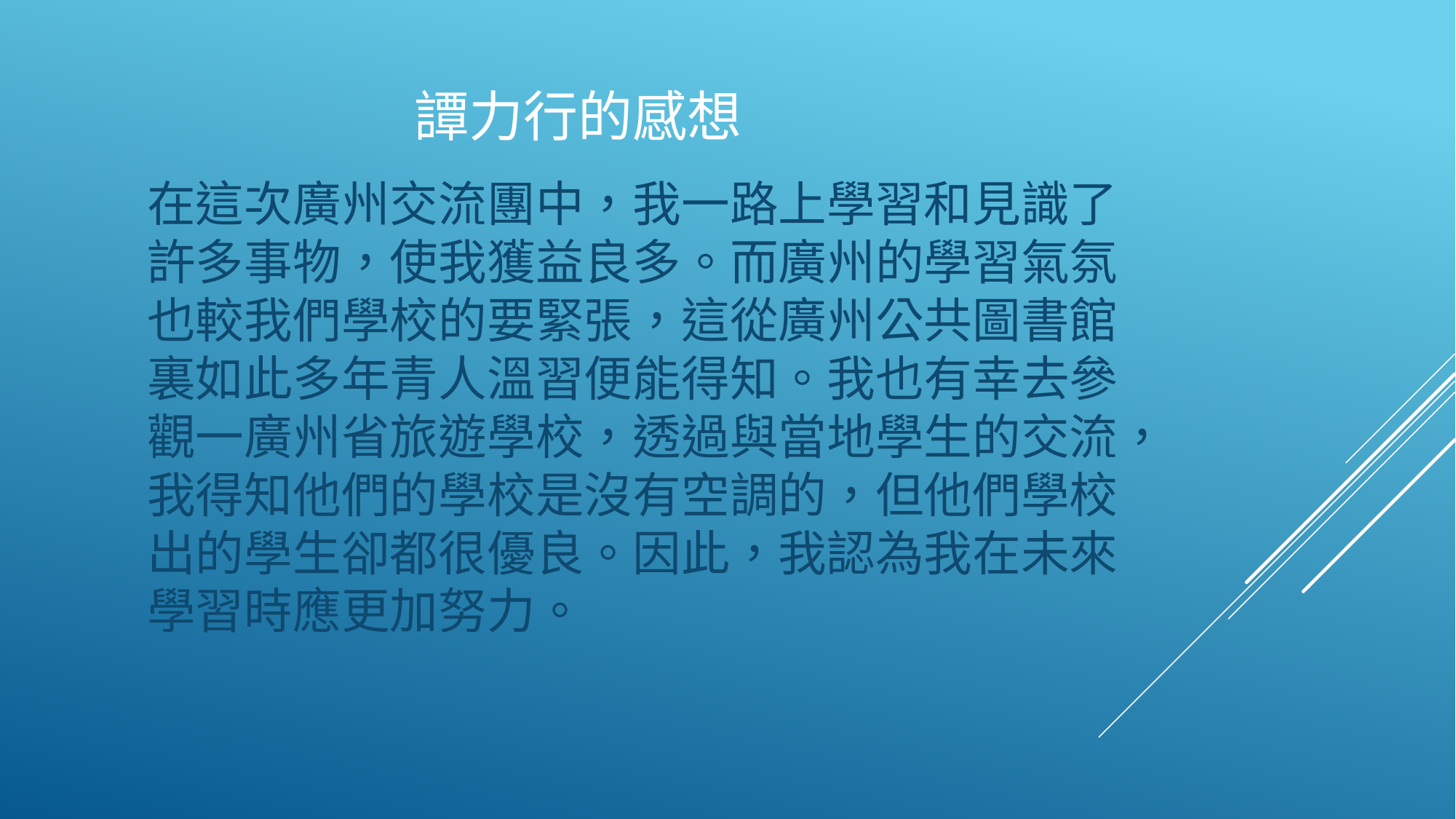

# 譚力行的感想
在這次廣州交流團中，我一路上學習和見識了許多事物，使我獲益良多。而廣州的學習氣氛也較我們學校的要緊張，這從廣州公共圖書館裏如此多年青人溫習便能得知。我也有幸去參觀一廣州省旅遊學校，透過與當地學生的交流，我得知他們的學校是沒有空調的，但他們學校出的學生卻都很優良。因此，我認為我在未來學習時應更加努力。